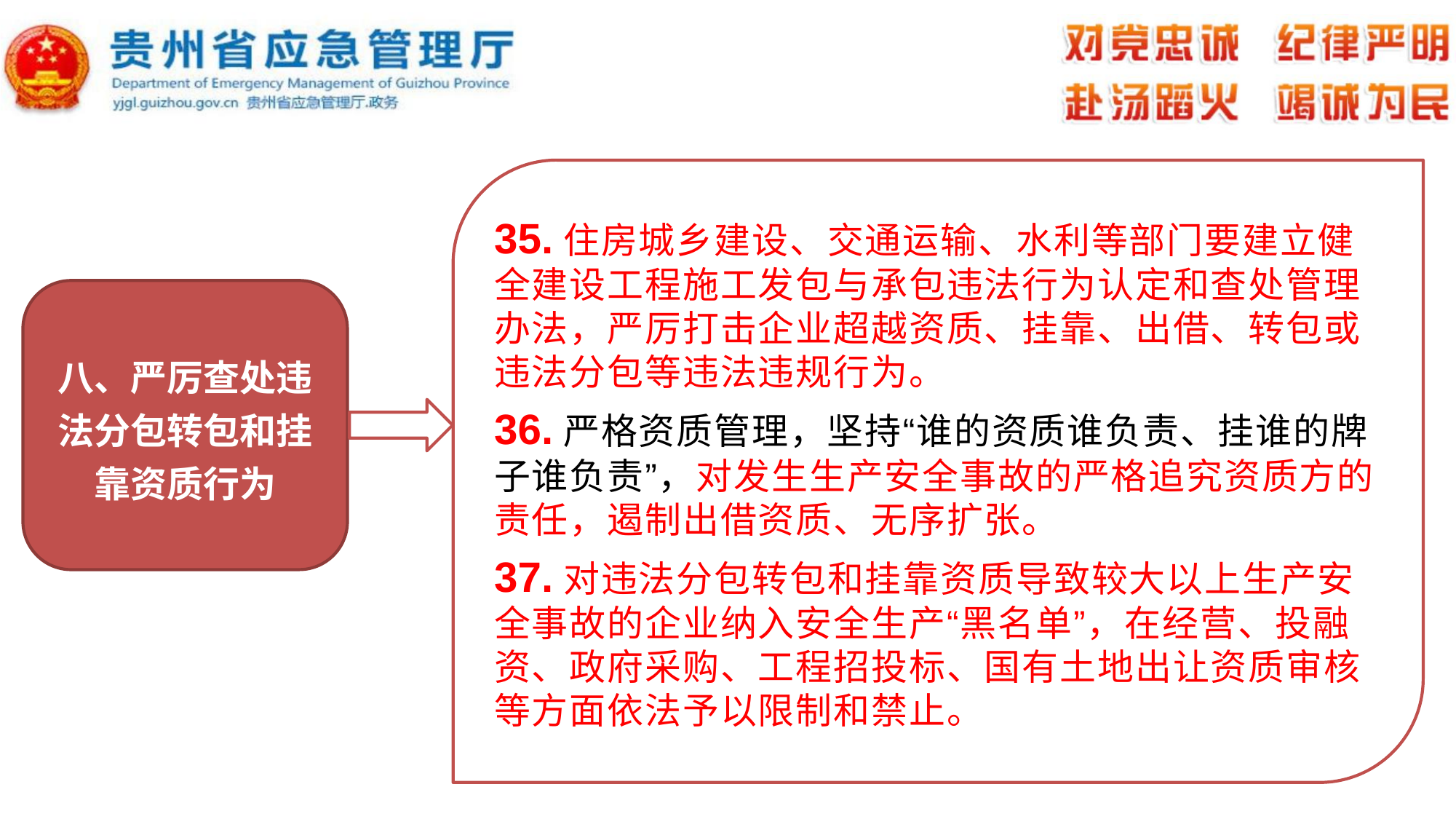

35.住房城乡建设、交通运输、水利等部门要建立健全建设工程施工发包与承包违法行为认定和查处管理办法，严厉打击企业超越资质、挂靠、出借、转包或违法分包等违法违规行为。
36.严格资质管理，坚持“谁的资质谁负责、挂谁的牌子谁负责”，对发生生产安全事故的严格追究资质方的责任，遏制出借资质、无序扩张。
37.对违法分包转包和挂靠资质导致较大以上生产安全事故的企业纳入安全生产“黑名单”，在经营、投融资、政府采购、工程招投标、国有土地出让资质审核等方面依法予以限制和禁止。
八、严厉查处违法分包转包和挂靠资质行为